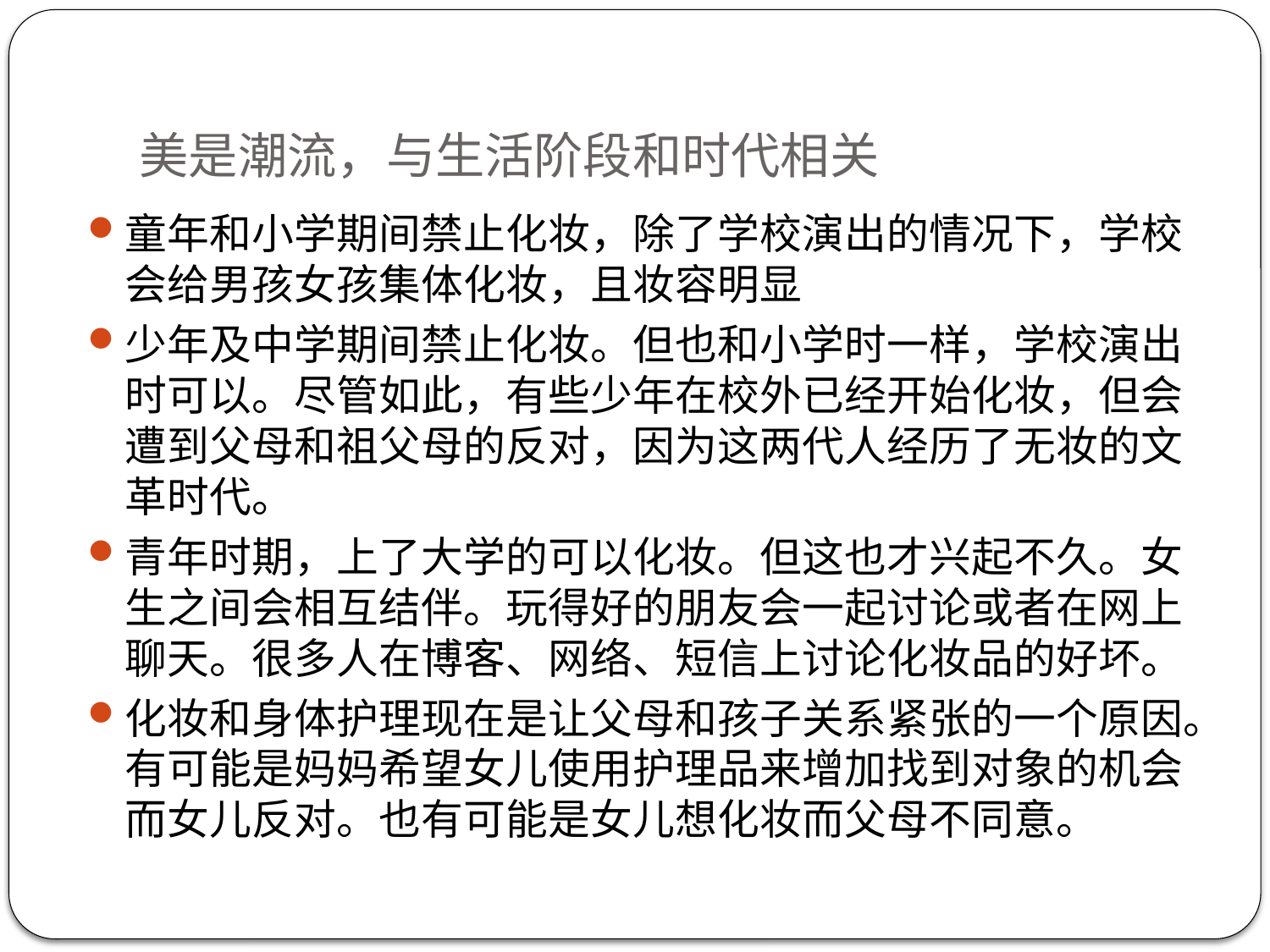

# 美是潮流，与生活阶段和时代相关
童年和小学期间禁止化妆，除了学校演出的情况下，学校会给男孩女孩集体化妆，且妆容明显
少年及中学期间禁止化妆。但也和小学时一样，学校演出时可以。尽管如此，有些少年在校外已经开始化妆，但会遭到父母和祖父母的反对，因为这两代人经历了无妆的文革时代。
青年时期，上了大学的可以化妆。但这也才兴起不久。女生之间会相互结伴。玩得好的朋友会一起讨论或者在网上聊天。很多人在博客、网络、短信上讨论化妆品的好坏。
化妆和身体护理现在是让父母和孩子关系紧张的一个原因。有可能是妈妈希望女儿使用护理品来增加找到对象的机会而女儿反对。也有可能是女儿想化妆而父母不同意。